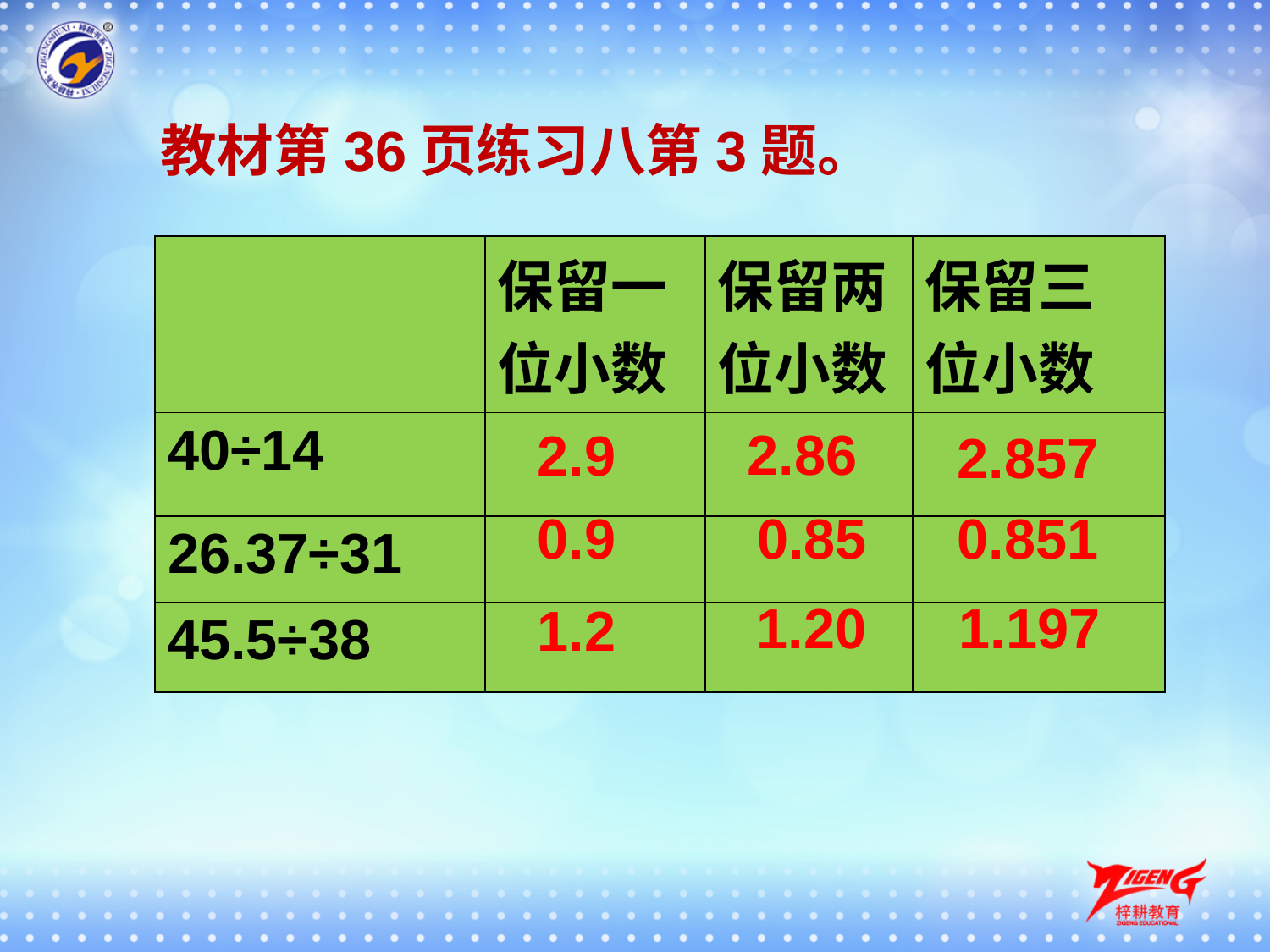

# 教材第36页练习八第3题。
|  | 保留一位小数 | 保留两位小数 | 保留三 位小数 |
| --- | --- | --- | --- |
| 40÷14 |  |  |  |
| 26.37÷31 |  |  |  |
| 45.5÷38 |  |  |  |
2.86
2.9
2.857
0.9
0.85
0.851
1.20
1.197
1.2